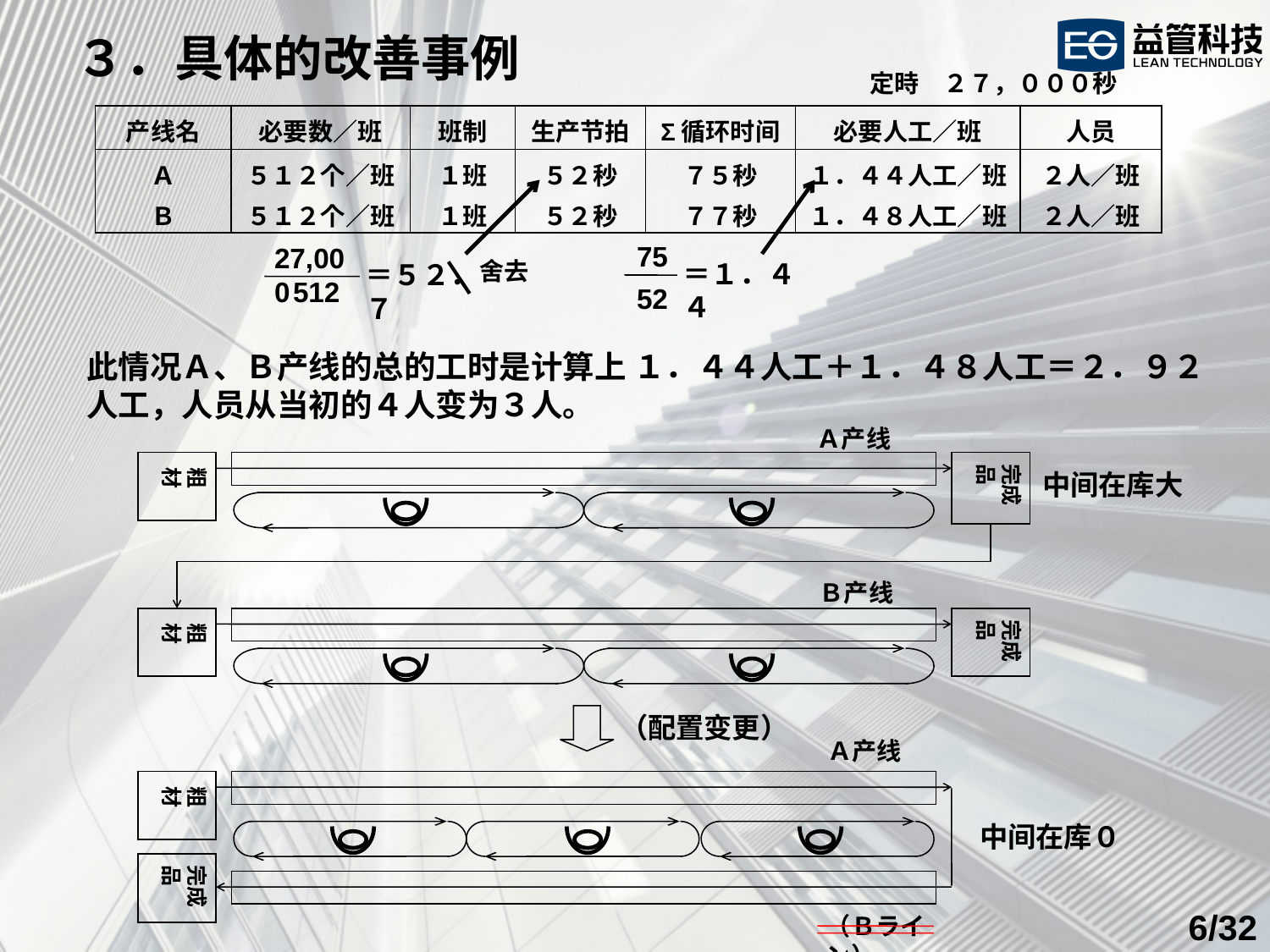

３．具体的改善事例
定時　２７，０００秒
| 产线名 | 必要数／班 | 班制 | 生产节拍 | Σ循环时间 | 必要人工／班 | 人员 |
| --- | --- | --- | --- | --- | --- | --- |
| Ａ Ｂ | ５１２个／班 ５１２个／班 | １班 １班 | ５２秒 ５２秒 | ７５秒 ７７秒 | １．４４人工／班 １．４８人工／班 | ２人／班 ２人／班 |

75

52
27,000
舍去
＝１．４４
＝５２．７

512

此情况Ａ、Ｂ产线的总的工时是计算上 １．４４人工＋１．４８人工＝２．９２人工，人员从当初的４人变为３人。
Ａ产线
完成品

粗　材
中间在库大

Ｂ产线
完成品

粗　材

（配置变更）

Ａ产线

粗　材

中间在库０

完成品

6/32
（Ｂライン）